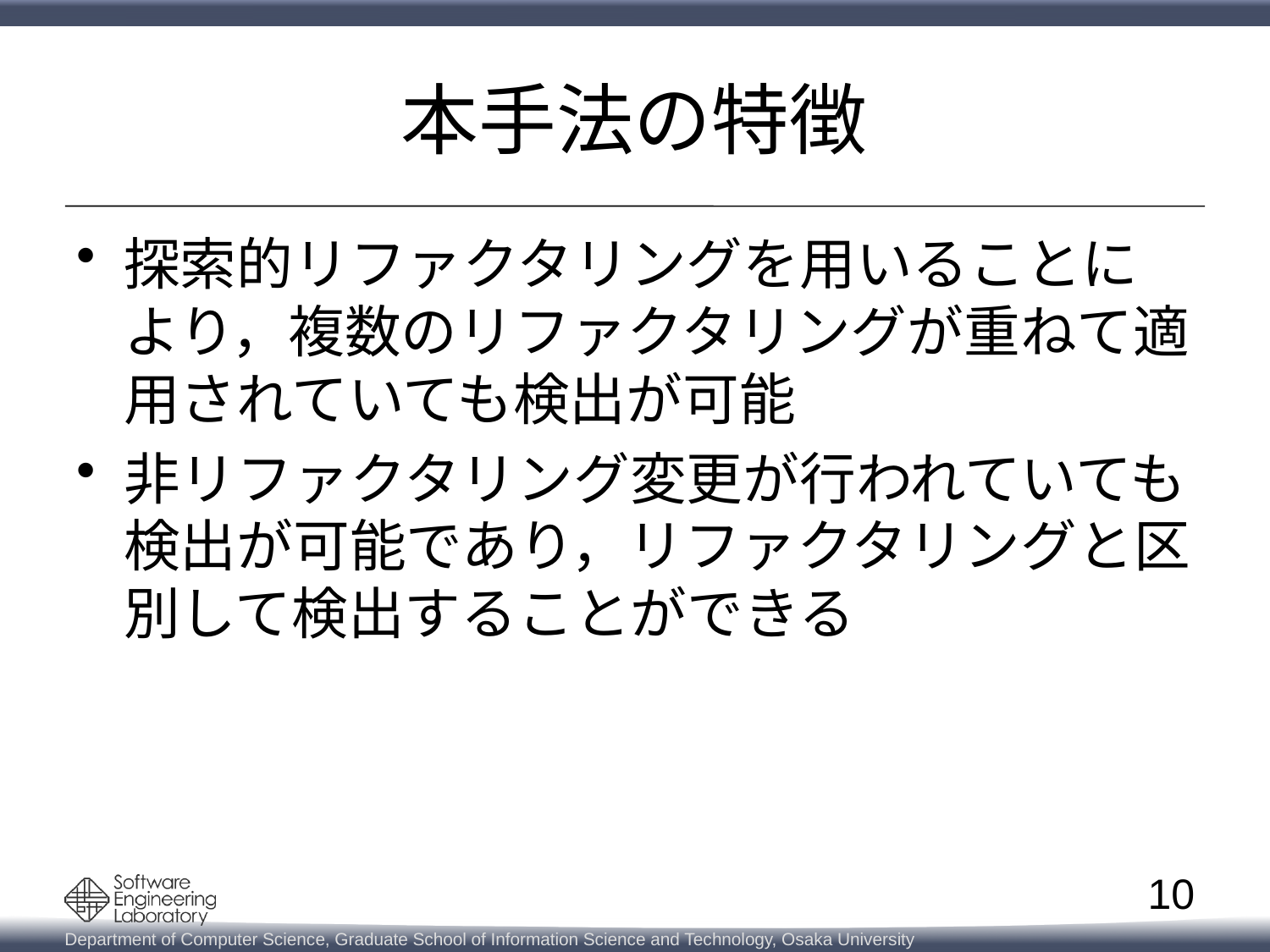

# 本手法の特徴
探索的リファクタリングを用いることにより，複数のリファクタリングが重ねて適用されていても検出が可能
非リファクタリング変更が行われていても検出が可能であり，リファクタリングと区別して検出することができる
10